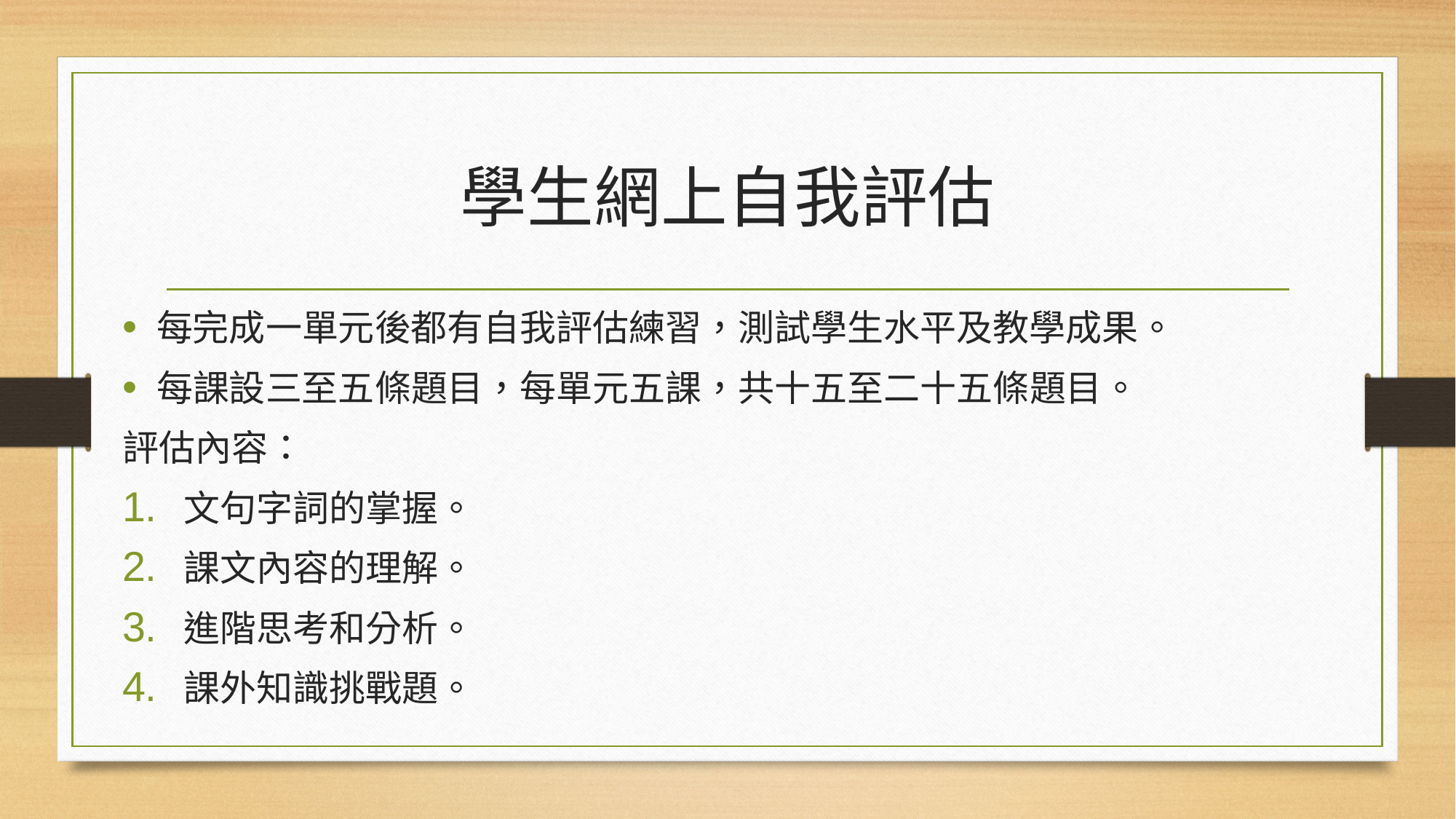

# 學生網上自我評估
每完成一單元後都有自我評估練習，測試學生水平及教學成果。
每課設三至五條題目，每單元五課，共十五至二十五條題目。
評估內容：
文句字詞的掌握。
課文內容的理解。
進階思考和分析。
課外知識挑戰題。